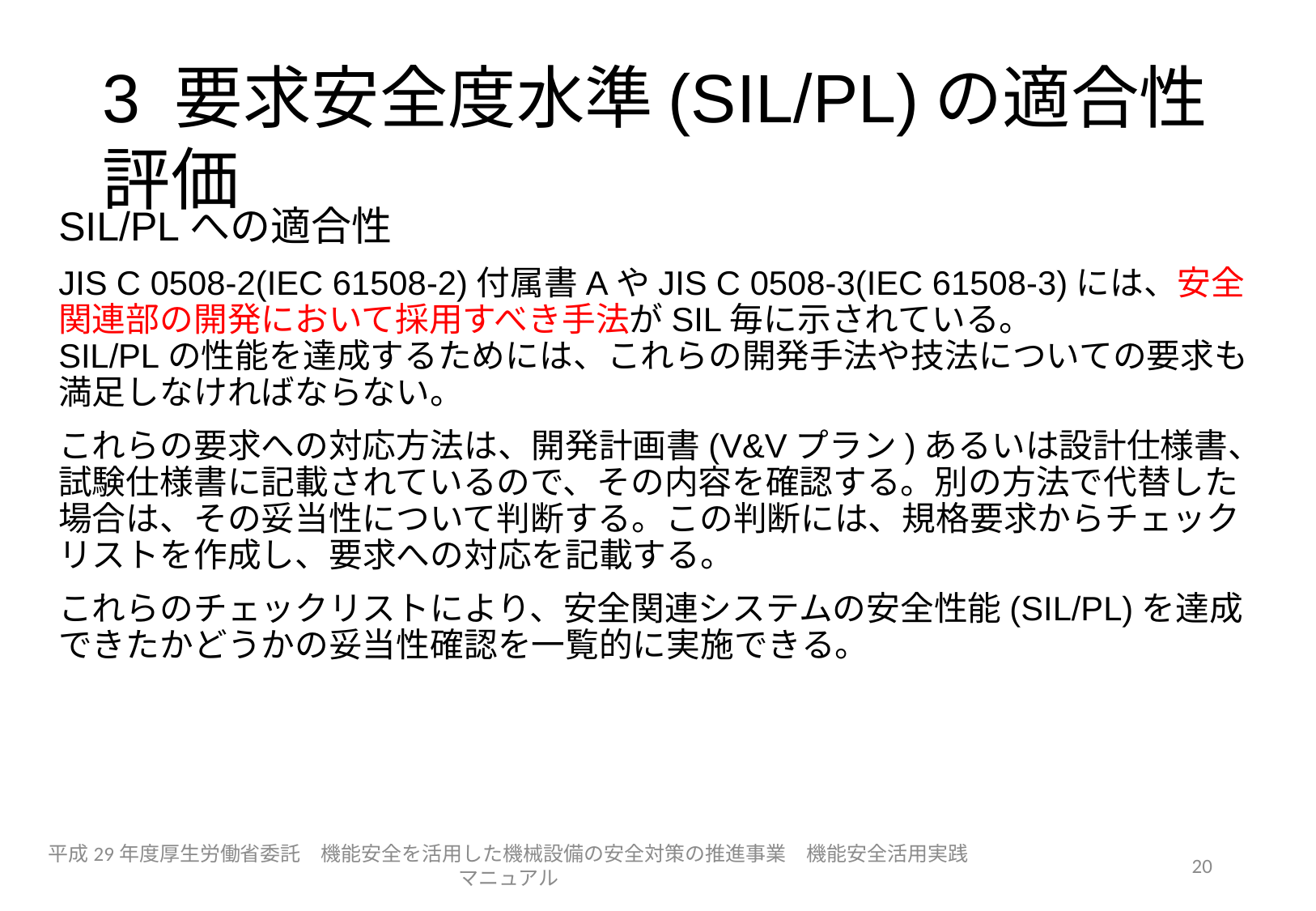

# 3 要求安全度水準(SIL/PL)の適合性評価
SIL/PLへの適合性
JIS C 0508-2(IEC 61508-2)付属書AやJIS C 0508-3(IEC 61508-3)には、安全関連部の開発において採用すべき手法がSIL毎に示されている。
SIL/PLの性能を達成するためには、これらの開発手法や技法についての要求も満足しなければならない。
これらの要求への対応方法は、開発計画書(V&Vプラン)あるいは設計仕様書、試験仕様書に記載されているので、その内容を確認する。別の方法で代替した場合は、その妥当性について判断する。この判断には、規格要求からチェックリストを作成し、要求への対応を記載する。
これらのチェックリストにより、安全関連システムの安全性能(SIL/PL)を達成できたかどうかの妥当性確認を一覧的に実施できる。
平成29年度厚生労働省委託　機能安全を活用した機械設備の安全対策の推進事業　機能安全活用実践マニュアル
20